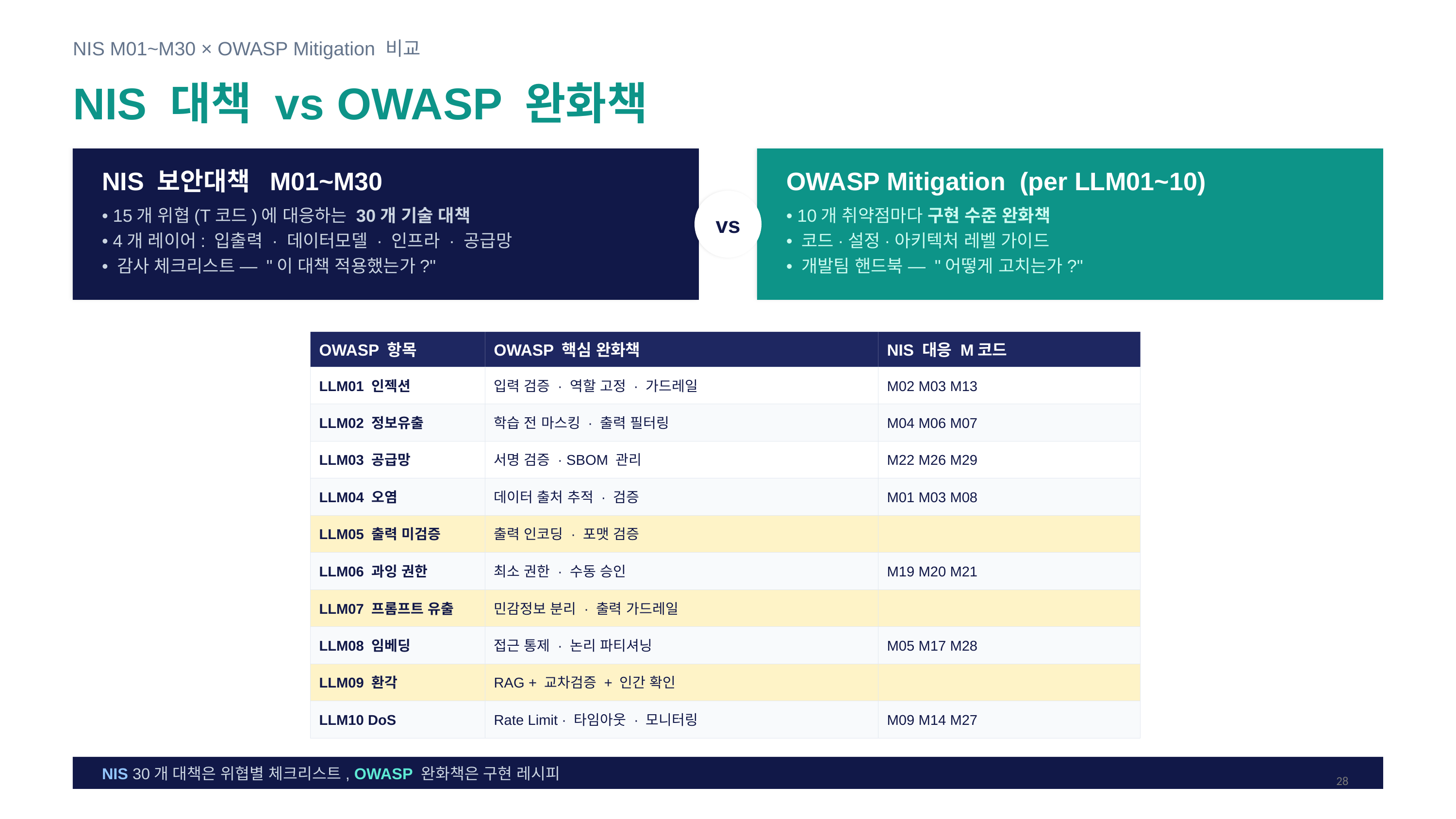

NIS M01~M30 × OWASP Mitigation 비교
NIS 대책 vs OWASP 완화책

NIS 보안대책  M01~M30
OWASP Mitigation  (per LLM01~10)

vs
• 15개 위협(T코드)에 대응하는 30개 기술 대책
• 4개 레이어: 입출력 · 데이터모델 · 인프라 · 공급망
• 감사 체크리스트 — "이 대책 적용했는가?"
• 10개 취약점마다 구현 수준 완화책
• 코드·설정·아키텍처 레벨 가이드
• 개발팀 핸드북 — "어떻게 고치는가?"

OWASP 항목

OWASP 핵심 완화책

NIS 대응 M코드

LLM01 인젝션

입력 검증 · 역할 고정 · 가드레일

M02 M03 M13

LLM02 정보유출

학습 전 마스킹 · 출력 필터링

M04 M06 M07

LLM03 공급망

서명 검증 · SBOM 관리

M22 M26 M29

LLM04 오염

데이터 출처 추적 · 검증

M01 M03 M08

LLM05 출력 미검증

출력 인코딩 · 포맷 검증

LLM06 과잉 권한

최소 권한 · 수동 승인

M19 M20 M21

LLM07 프롬프트 유출

민감정보 분리 · 출력 가드레일

LLM08 임베딩

접근 통제 · 논리 파티셔닝

M05 M17 M28

LLM09 환각

RAG + 교차검증 + 인간 확인

LLM10 DoS

Rate Limit · 타임아웃 · 모니터링

M09 M14 M27

NIS 30개 대책은 위협별 체크리스트, OWASP 완화책은 구현 레시피
28